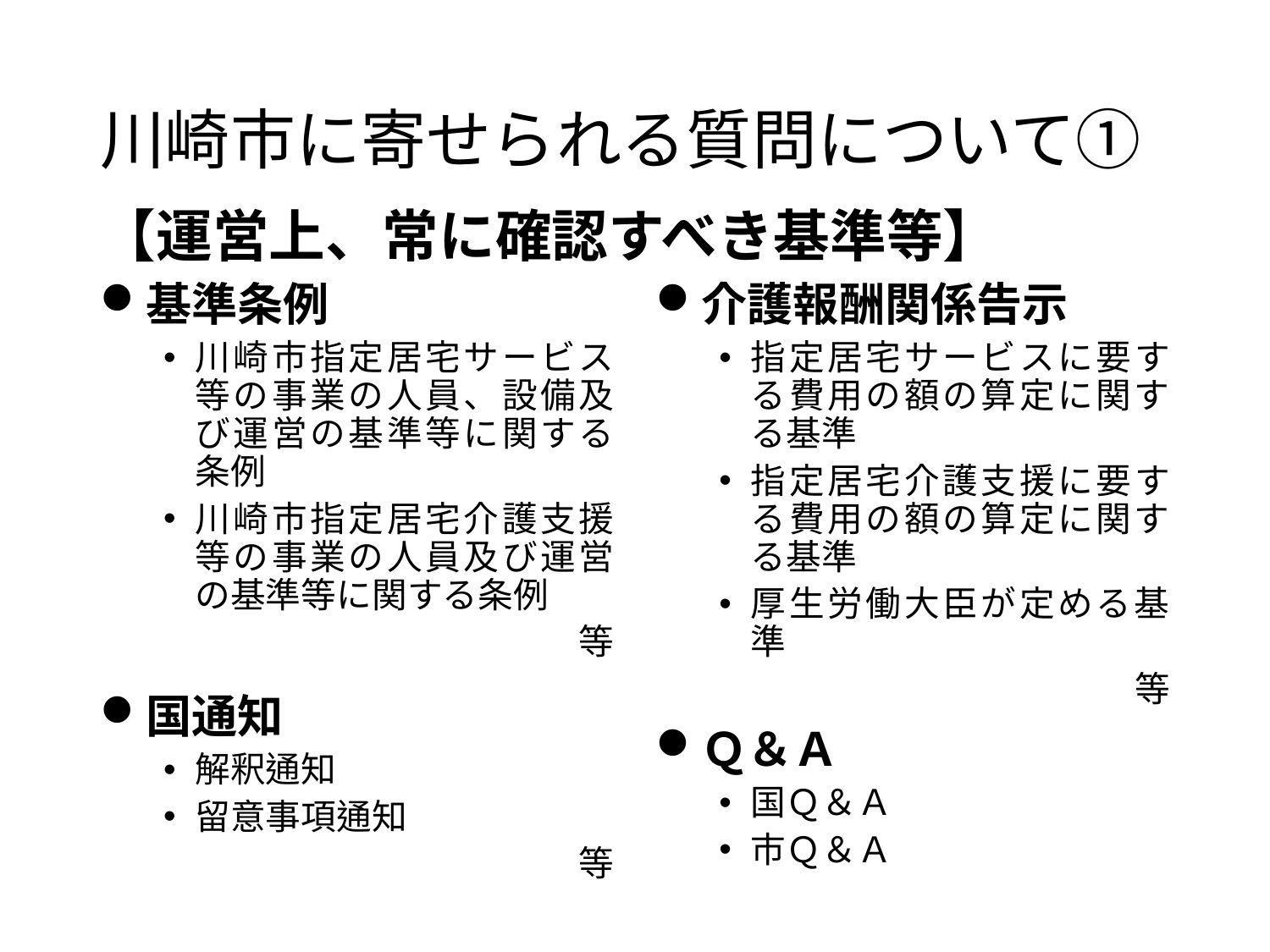

# 川崎市に寄せられる質問について①
【運営上、常に確認すべき基準等】
基準条例
川崎市指定居宅サービス等の事業の人員、設備及び運営の基準等に関する条例
川崎市指定居宅介護支援等の事業の人員及び運営の基準等に関する条例
等

介護報酬関係告示
指定居宅サービスに要する費用の額の算定に関する基準
指定居宅介護支援に要する費用の額の算定に関する基準
厚生労働大臣が定める基準
等
国通知
解釈通知
留意事項通知
等
Ｑ＆Ａ
国Ｑ＆Ａ
市Ｑ＆Ａ